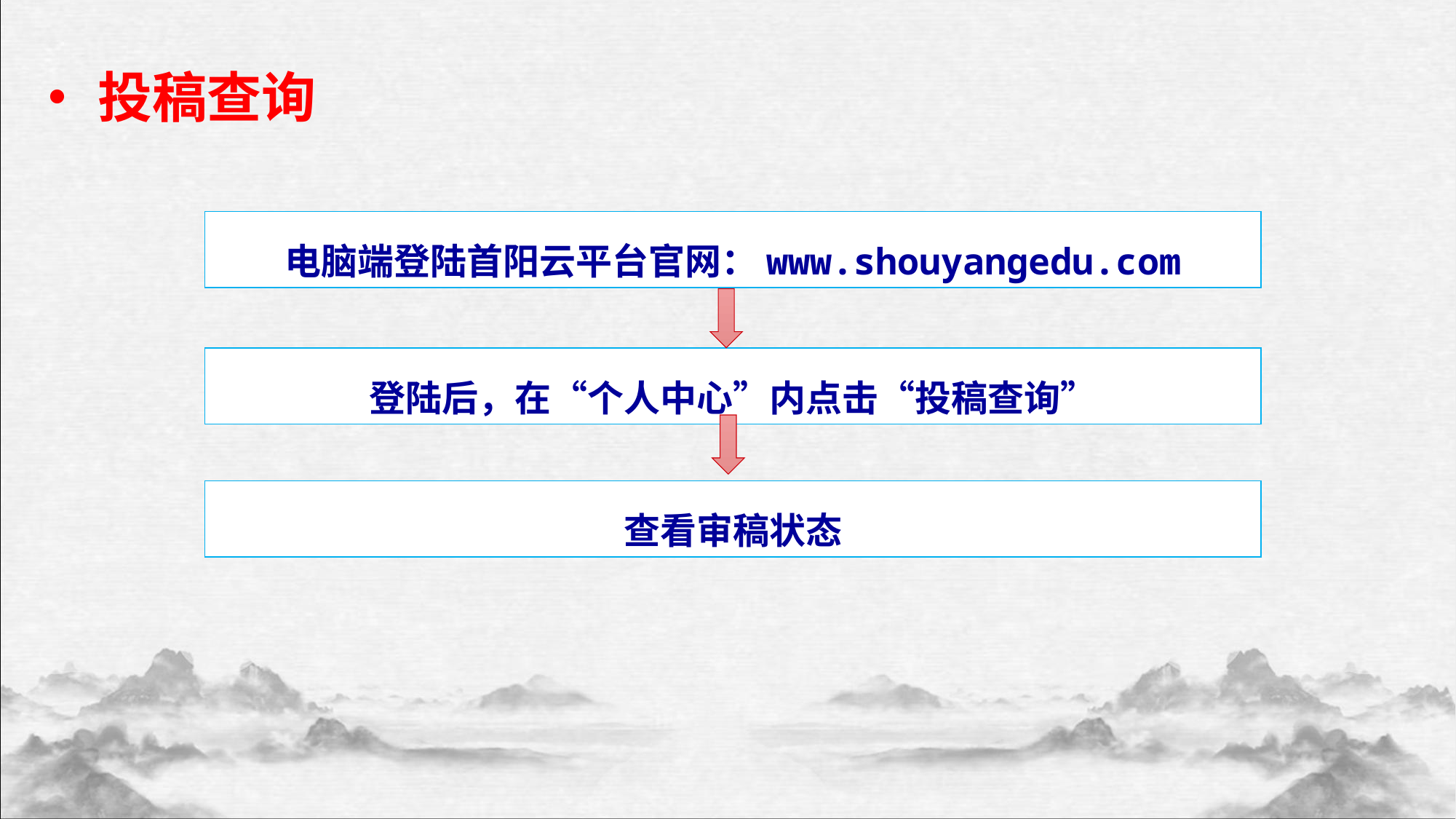

•投稿查询
电脑端登陆首阳云平台官网：www.shouyangedu.com

登陆后，在“个人中心”内点击“投稿查询”

查看审稿状态